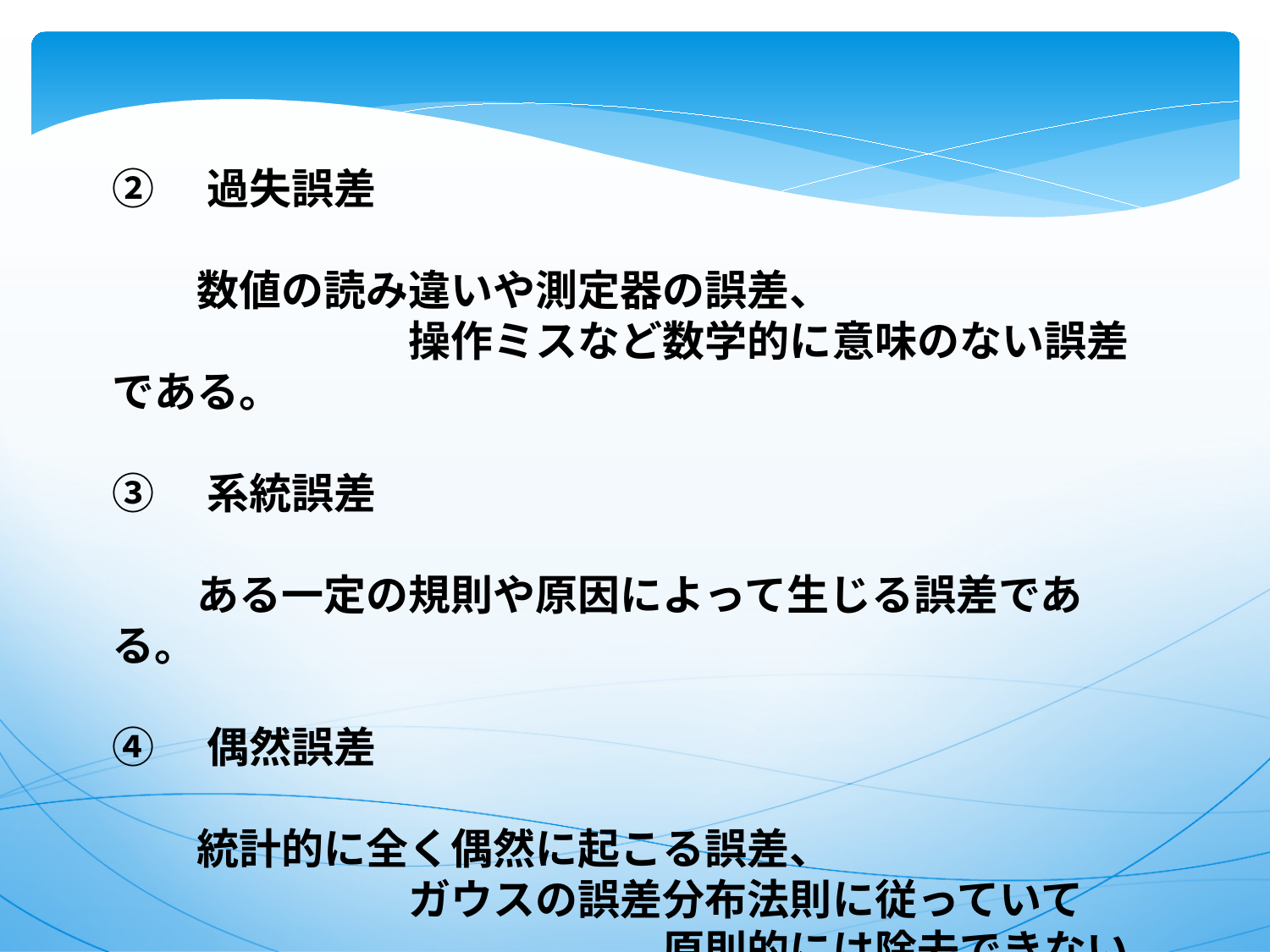

②　過失誤差

　　数値の読み違いや測定器の誤差、
　　　　　　　操作ミスなど数学的に意味のない誤差である。

③　系統誤差

　　ある一定の規則や原因によって生じる誤差である。

④　偶然誤差

　　統計的に全く偶然に起こる誤差、
　　　　　　　ガウスの誤差分布法則に従っていて
　　　　　　　　　　　　　原則的には除去できない誤差である。